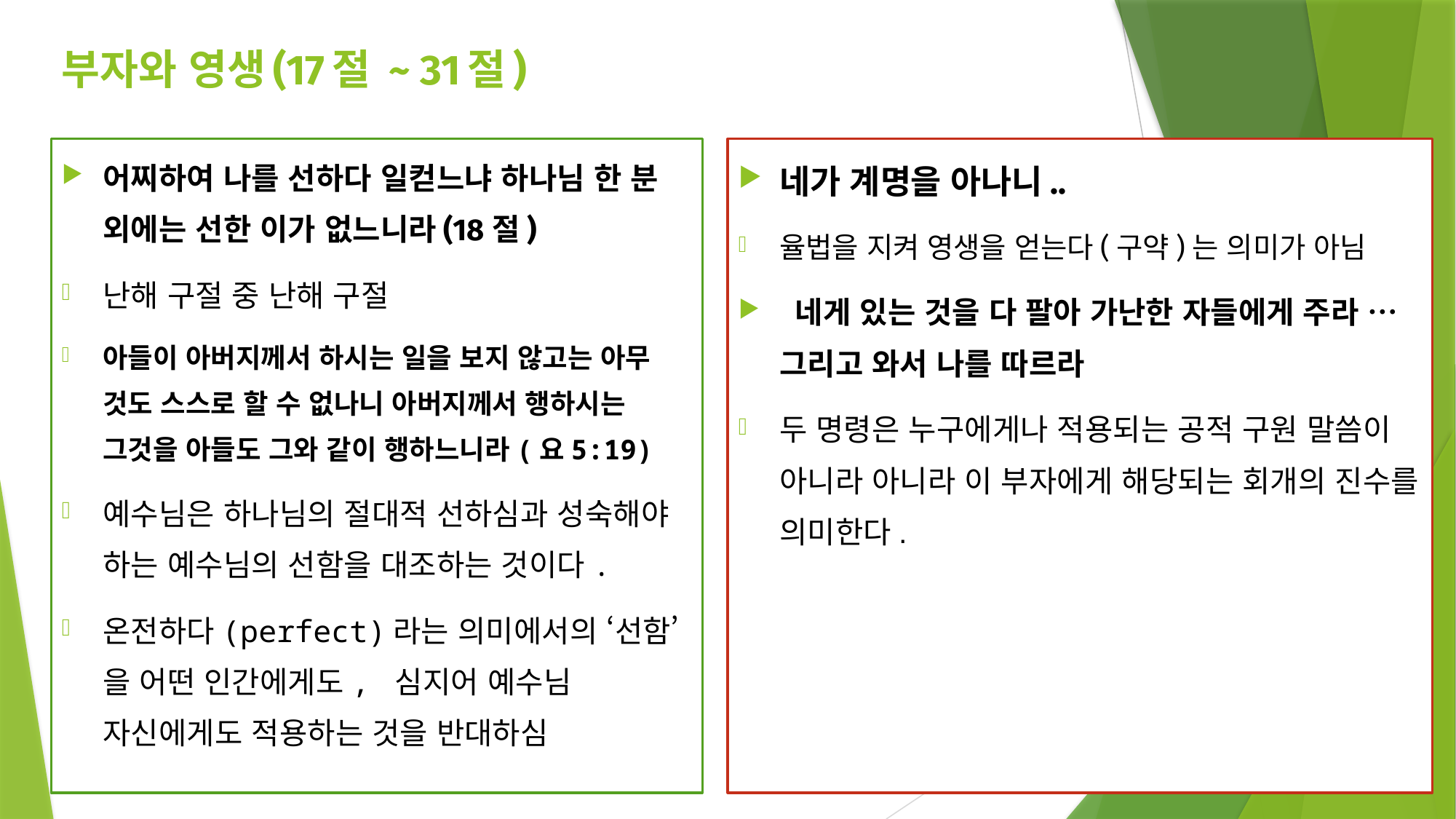

# 부자와 영생(17절 ~ 31절)
네가 계명을 아나니..
율법을 지켜 영생을 얻는다(구약)는 의미가 아님
 네게 있는 것을 다 팔아 가난한 자들에게 주라 …그리고 와서 나를 따르라
두 명령은 누구에게나 적용되는 공적 구원 말씀이 아니라 아니라 이 부자에게 해당되는 회개의 진수를 의미한다.

어찌하여 나를 선하다 일컫느냐 하나님 한 분 외에는 선한 이가 없느니라(18절)
난해 구절 중 난해 구절
아들이 아버지께서 하시는 일을 보지 않고는 아무 것도 스스로 할 수 없나니 아버지께서 행하시는 그것을 아들도 그와 같이 행하느니라(요5:19)
예수님은 하나님의 절대적 선하심과 성숙해야 하는 예수님의 선함을 대조하는 것이다.
온전하다(perfect)라는 의미에서의 ‘선함’을 어떤 인간에게도, 심지어 예수님 자신에게도 적용하는 것을 반대하심